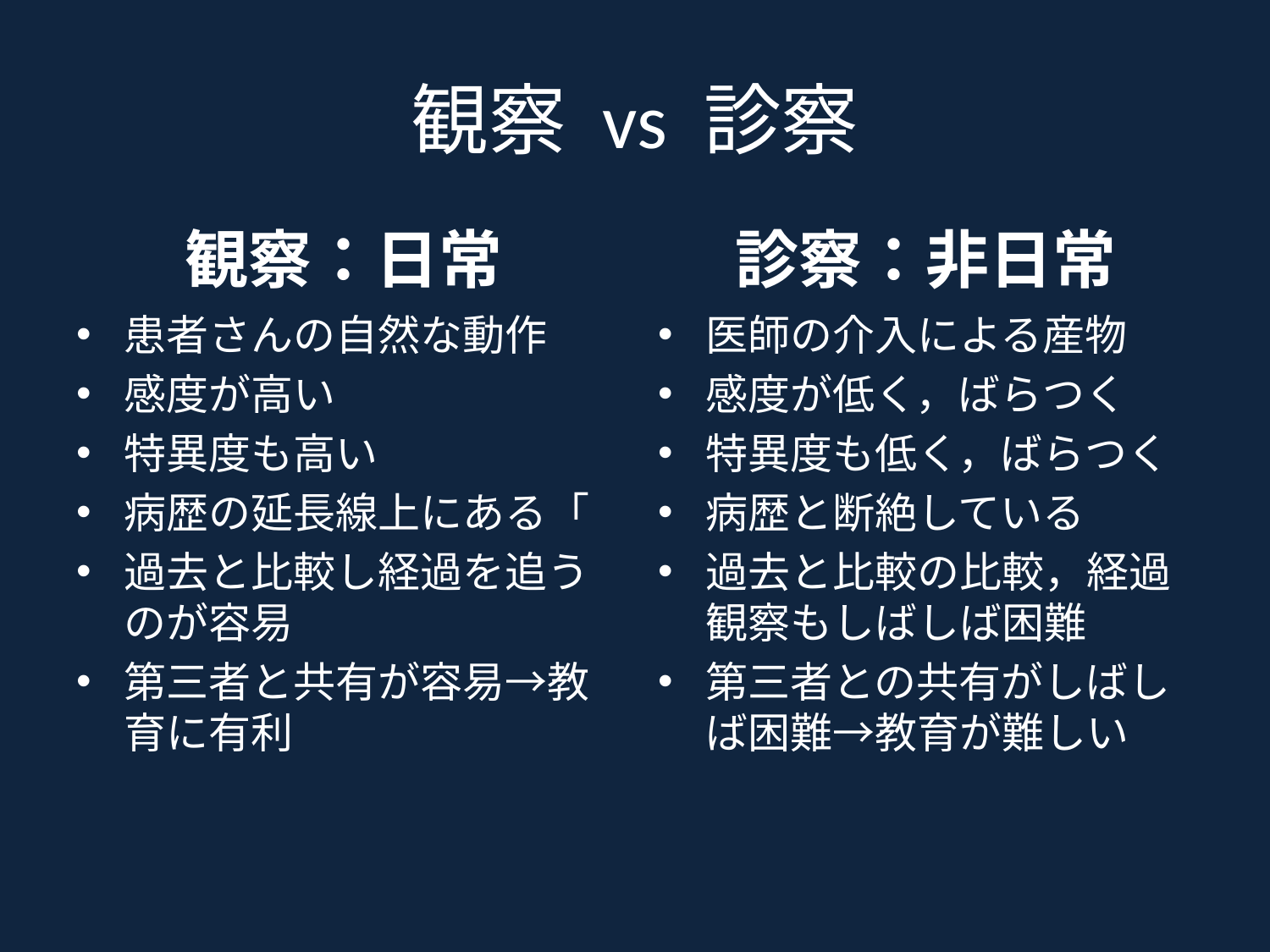

# 観察 vs 診察
観察：日常
診察：非日常
患者さんの自然な動作
感度が高い
特異度も高い
病歴の延長線上にある「
過去と比較し経過を追うのが容易
第三者と共有が容易→教育に有利
医師の介入による産物
感度が低く，ばらつく
特異度も低く，ばらつく
病歴と断絶している
過去と比較の比較，経過観察もしばしば困難
第三者との共有がしばしば困難→教育が難しい